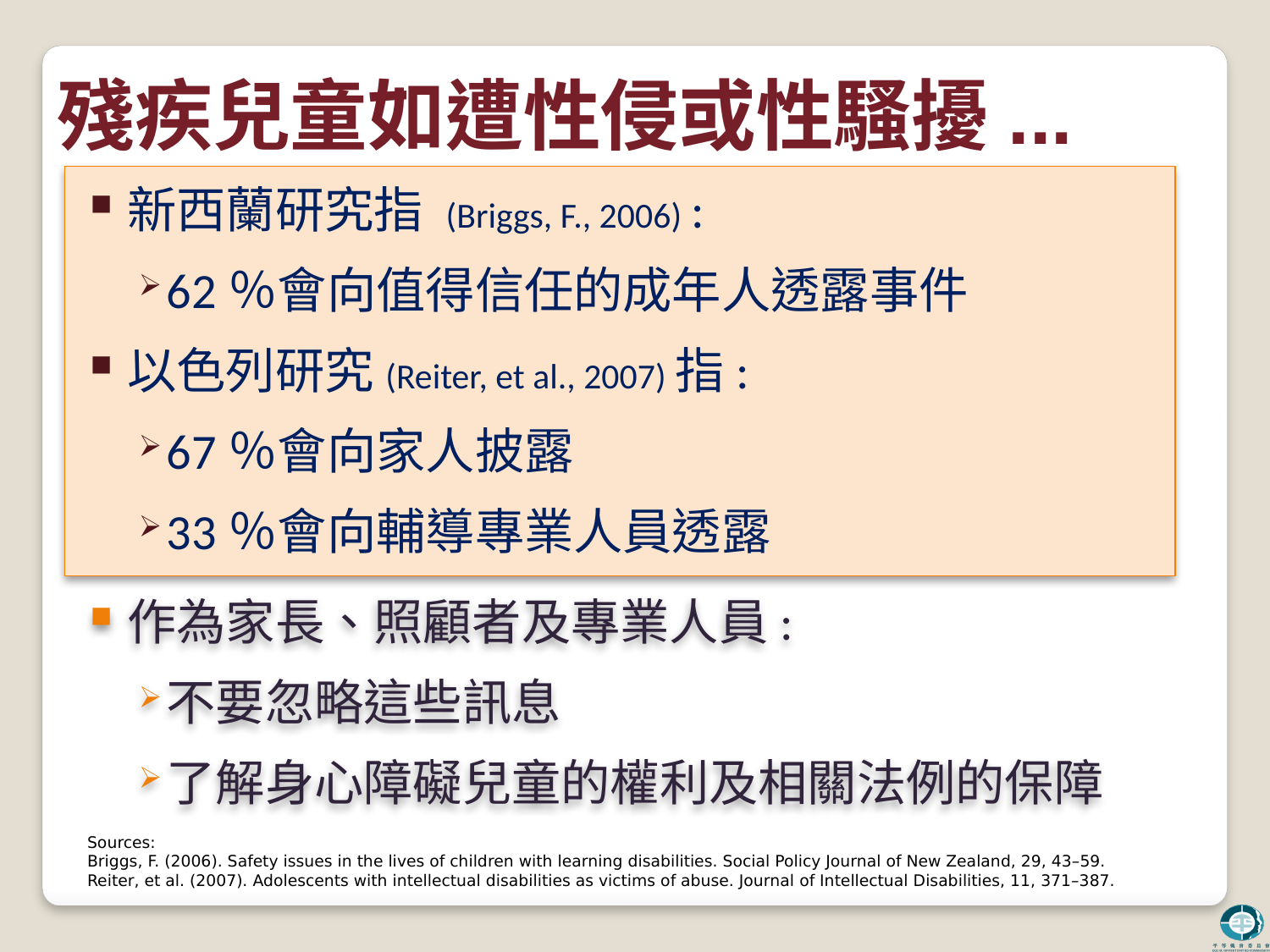

# 殘疾兒童如遭性侵或性騷擾...
新西蘭研究指 (Briggs, F., 2006) :
62％會向值得信任的成年人透露事件
以色列研究(Reiter, et al., 2007)指:
67％會向家人披露
33％會向輔導專業人員透露
作為家長、照顧者及專業人員:
不要忽略這些訊息
了解身心障礙兒童的權利及相關法例的保障

Sources:
Briggs, F. (2006). Safety issues in the lives of children with learning disabilities. Social Policy Journal of New Zealand, 29, 43–59.
Reiter, et al. (2007). Adolescents with intellectual disabilities as victims of abuse. Journal of Intellectual Disabilities, 11, 371–387.